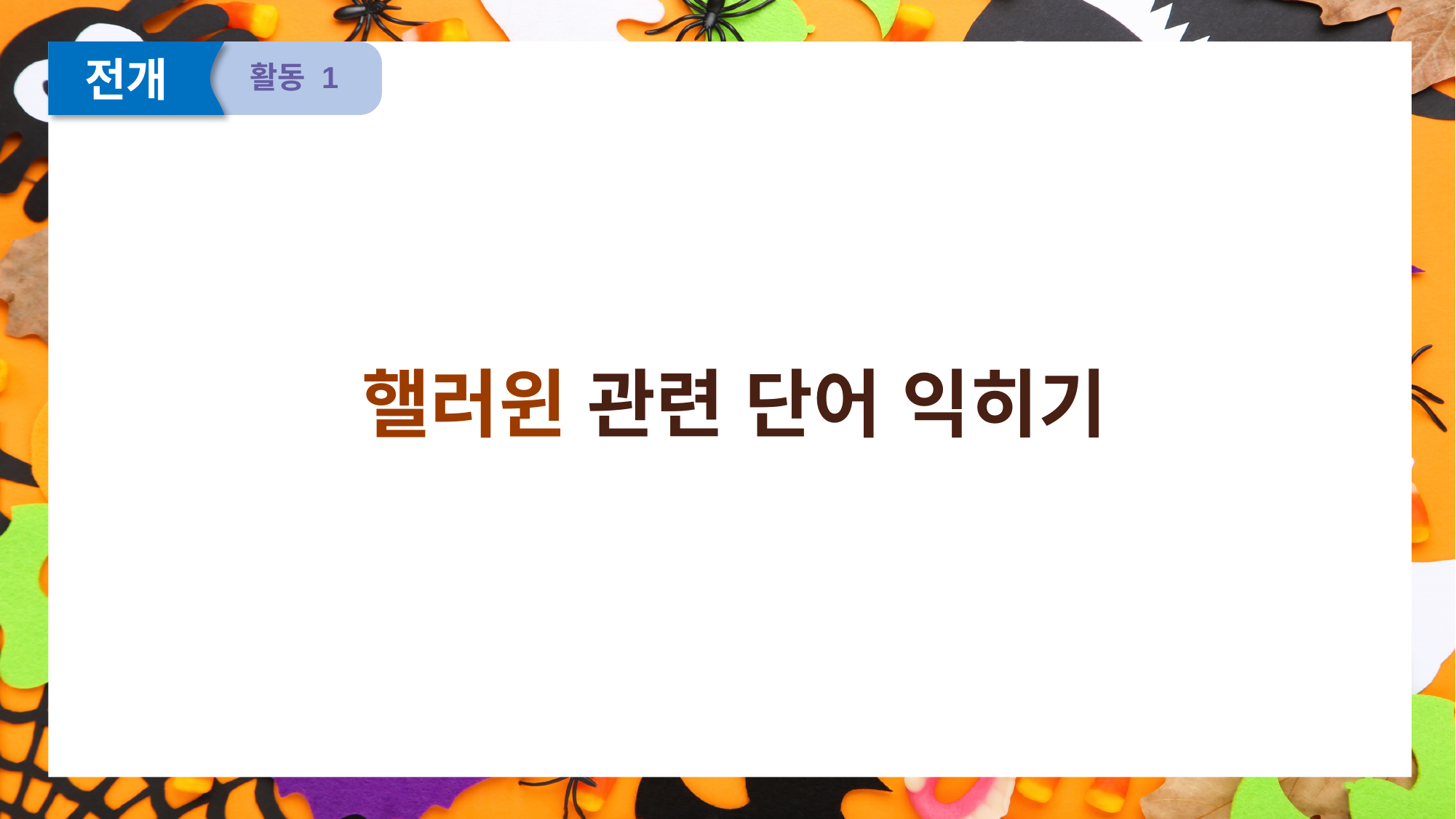

전개
활동 1
핼러윈 관련 단어 익히기